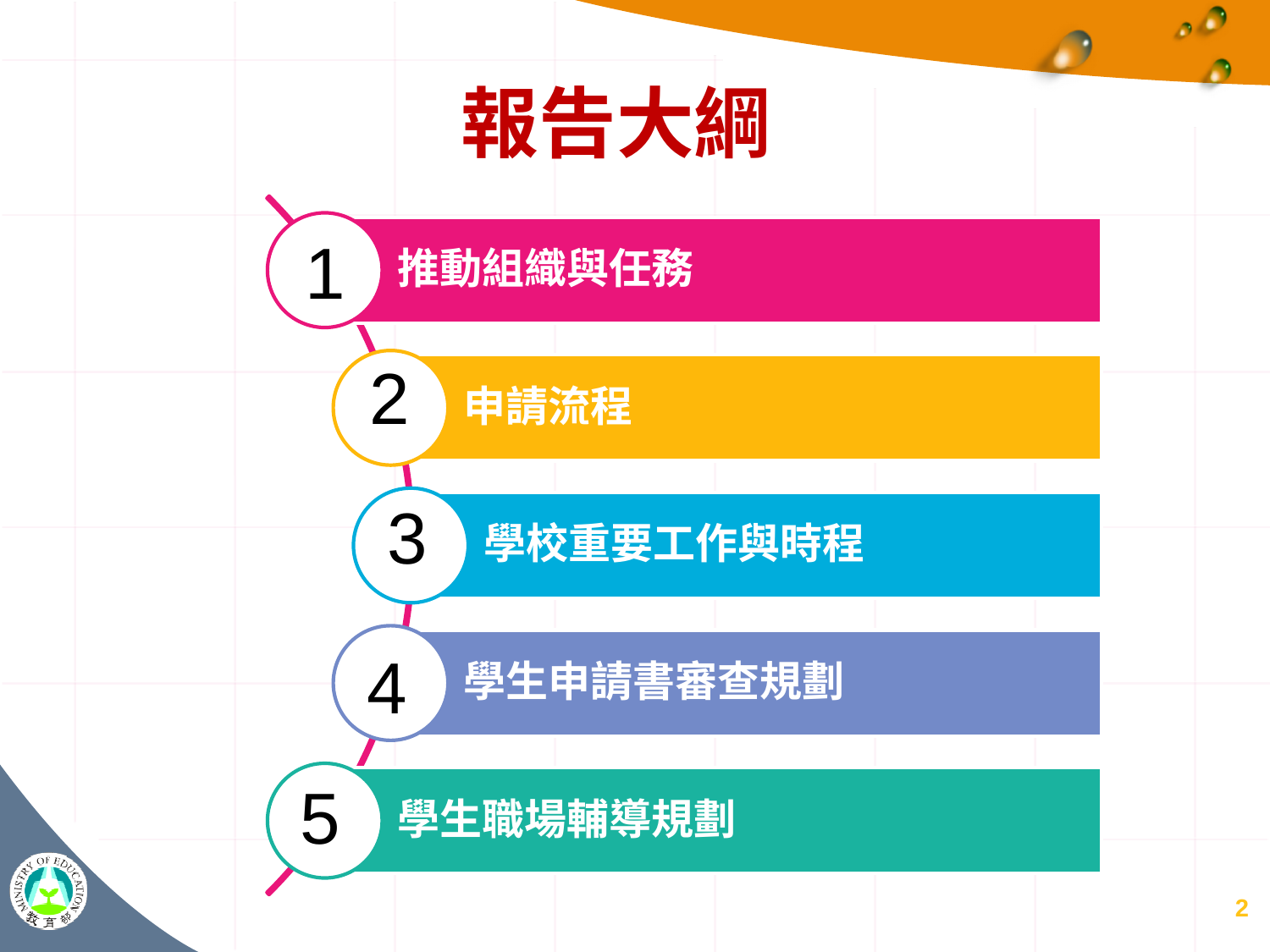

# 報告大綱
推動組織與任務
申請流程
學校重要工作與時程
學生申請書審查規劃
學生職場輔導規劃
1
2
3
4
5
2